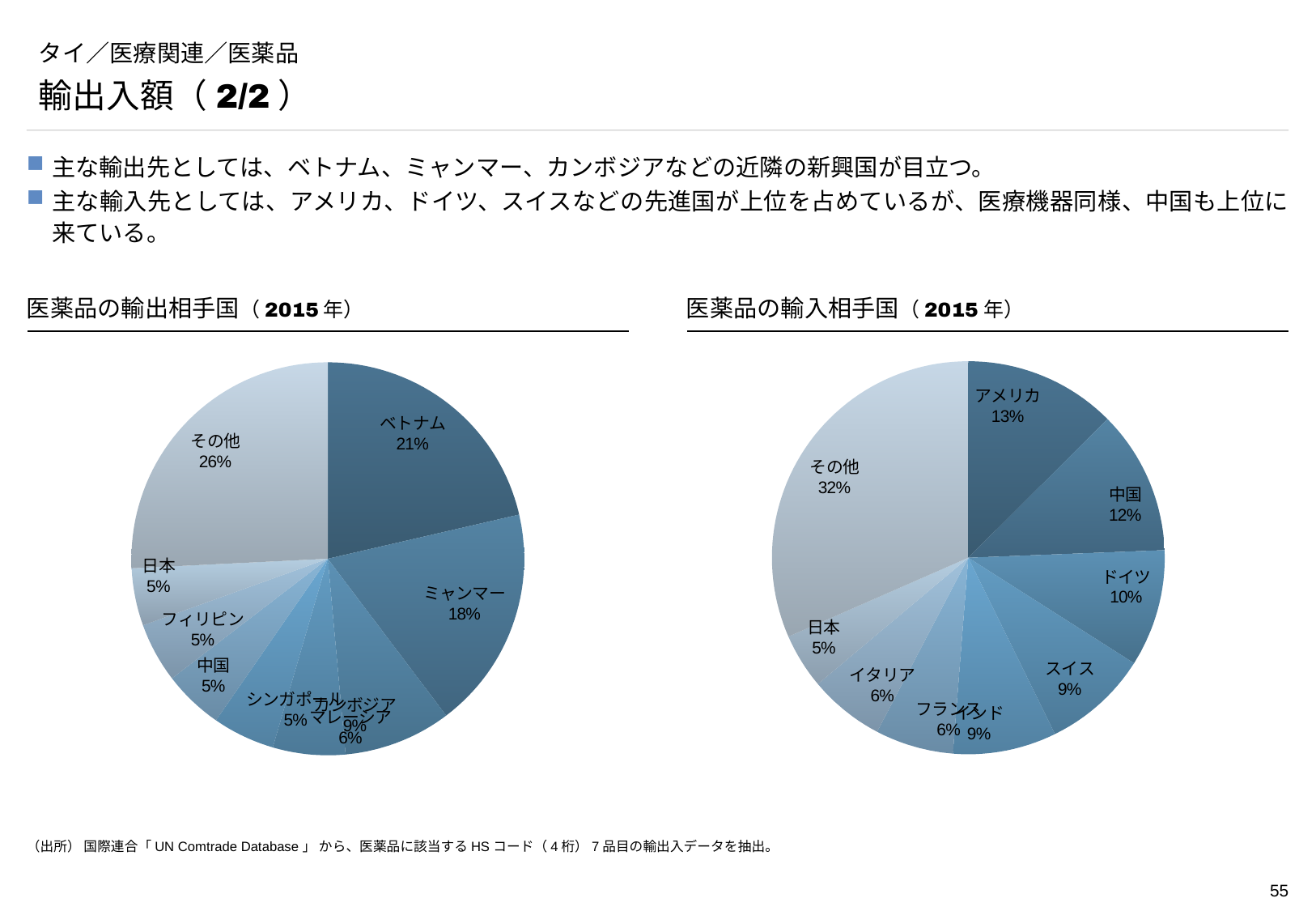

# タイ／医療関連／医薬品
輸出入額（2/2）
主な輸出先としては、ベトナム、ミャンマー、カンボジアなどの近隣の新興国が目立つ。
主な輸入先としては、アメリカ、ドイツ、スイスなどの先進国が上位を占めているが、医療機器同様、中国も上位に来ている。
医薬品の輸出相手国（2015年）
医薬品の輸入相手国（2015年）

### Chart

| Category | 列1 |
|---|---|
| アメリカ | 234301792.0 |
| 中国 | 221629432.0 |
| ドイツ | 180038780.0 |
| スイス | 162782612.0 |
| インド | 159533080.0 |
| フランス | 120241537.0 |
| イタリア | 115905207.0 |
| 日本 | 84830072.0 |
| その他 | 590344877.0 |

### Chart

| Category | 列1 |
|---|---|
| ベトナム | 79552546.0 |
| ミャンマー | 68111578.0 |
| カンボジア | 32933526.0 |
| マレーシア | 22194345.0 |
| シンガポール | 19044157.0 |
| 中国 | 18398713.0 |
| フィリピン | 18273753.0 |
| 日本 | 17573644.0 |
| その他 | 95872320.0 |
（出所） 国際連合「UN Comtrade Database」 から、医薬品に該当するHSコード（4桁）7品目の輸出入データを抽出。